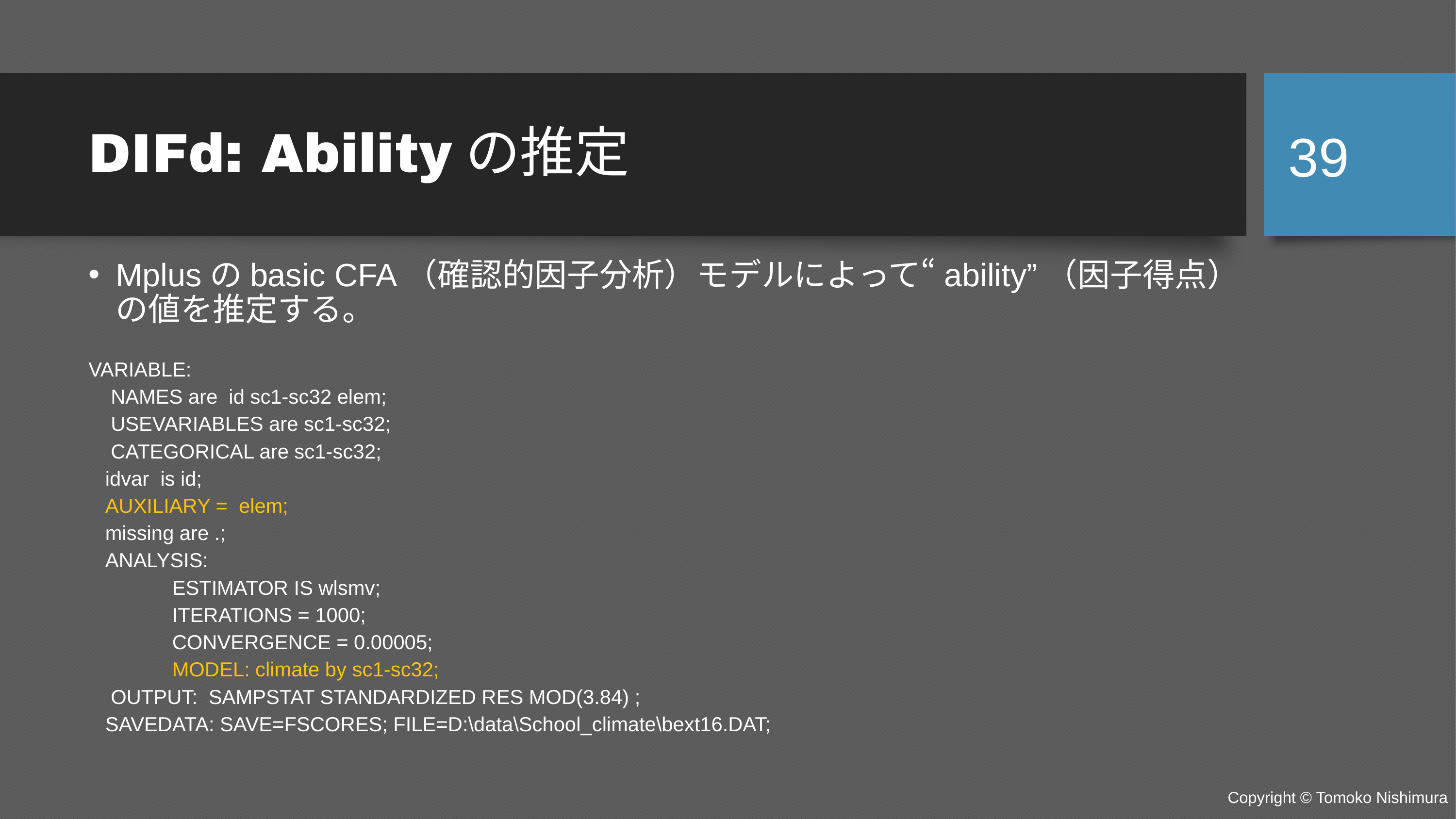

39
# DIFd: Abilityの推定
Mplusのbasic CFA（確認的因子分析）モデルによって“ability”（因子得点）の値を推定する。

VARIABLE:
    NAMES are  id sc1-sc32 elem;
    USEVARIABLES are sc1-sc32;
    CATEGORICAL are sc1-sc32;
   idvar  is id;
   AUXILIARY =  elem;
   missing are .;
   ANALYSIS:
               ESTIMATOR IS wlsmv;
               ITERATIONS = 1000;
               CONVERGENCE = 0.00005;
               MODEL: climate by sc1-sc32;
    OUTPUT:  SAMPSTAT STANDARDIZED RES MOD(3.84) ;
   SAVEDATA: SAVE=FSCORES; FILE=D:\data\School_climate\bext16.DAT;
Copyright © Tomoko Nishimura